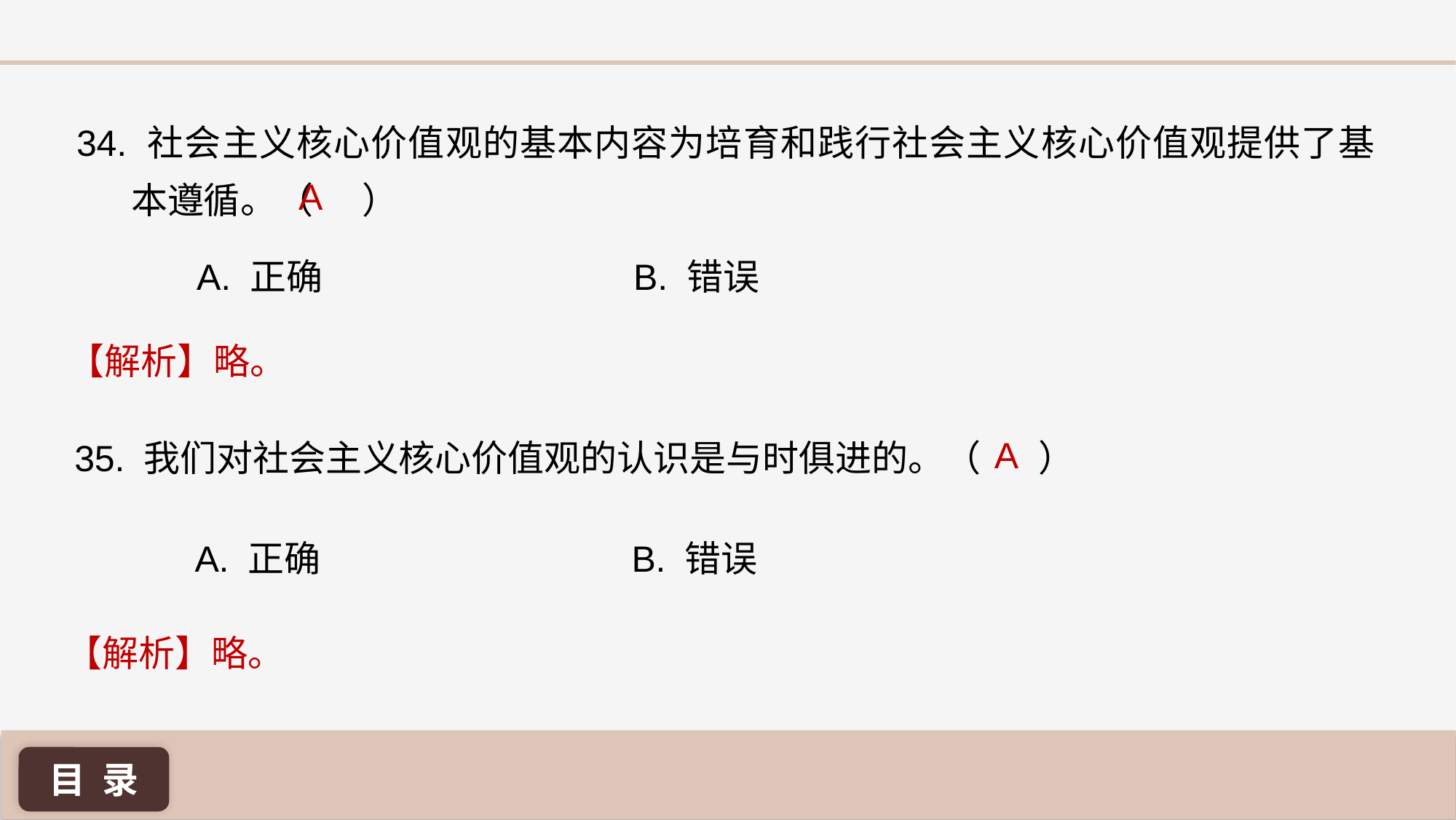

34. 社会主义核心价值观的基本内容为培育和践行社会主义核心价值观提供了基本遵循。（      ）
A
A. 正确 			B. 错误
【解析】略。
A
35. 我们对社会主义核心价值观的认识是与时俱进的。（       ）
A. 正确 			B. 错误
【解析】略。